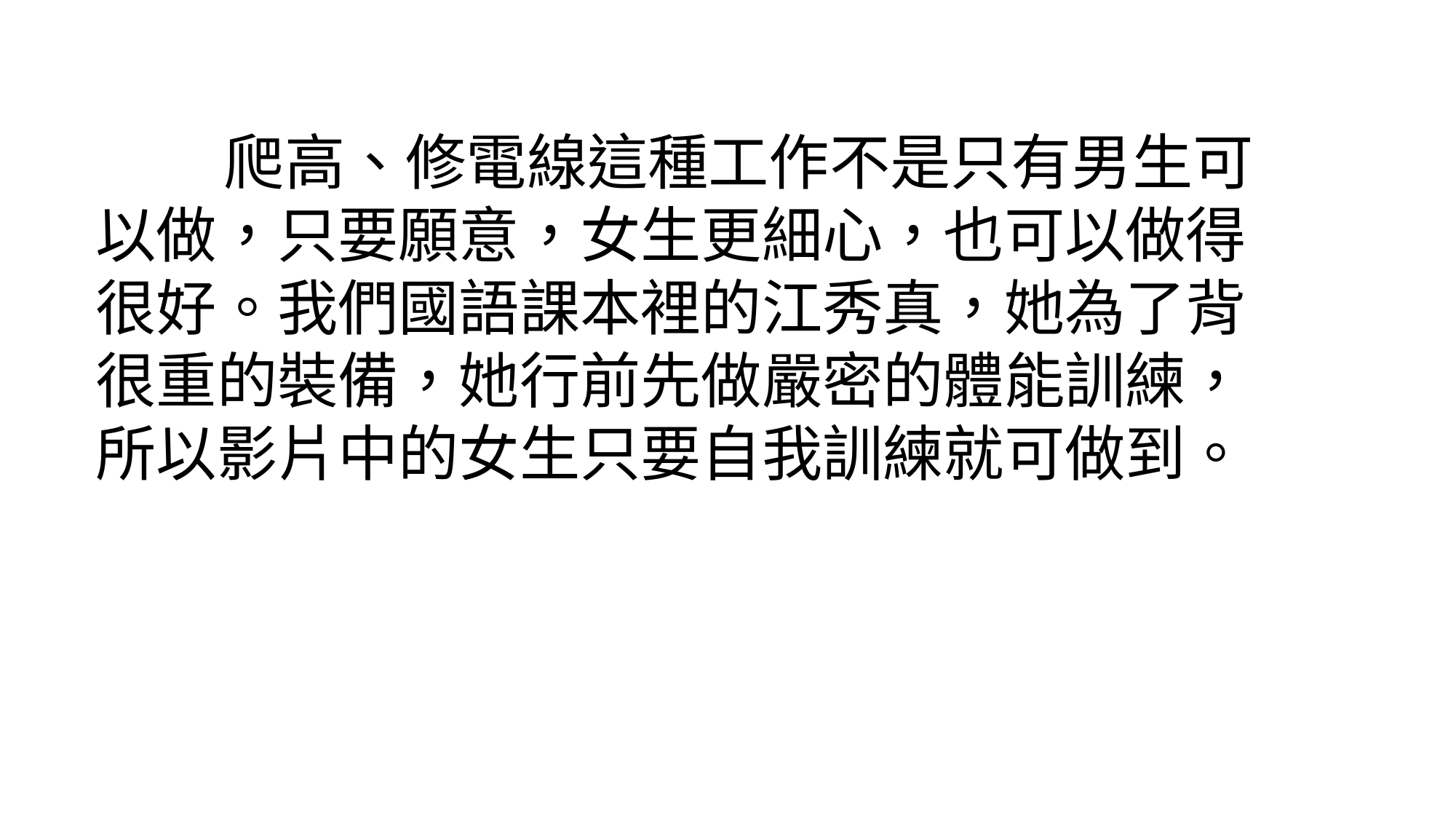

爬高、修電線這種工作不是只有男生可以做，只要願意，女生更細心，也可以做得很好。我們國語課本裡的江秀真，她為了背很重的裝備，她行前先做嚴密的體能訓練，所以影片中的女生只要自我訓練就可做到。